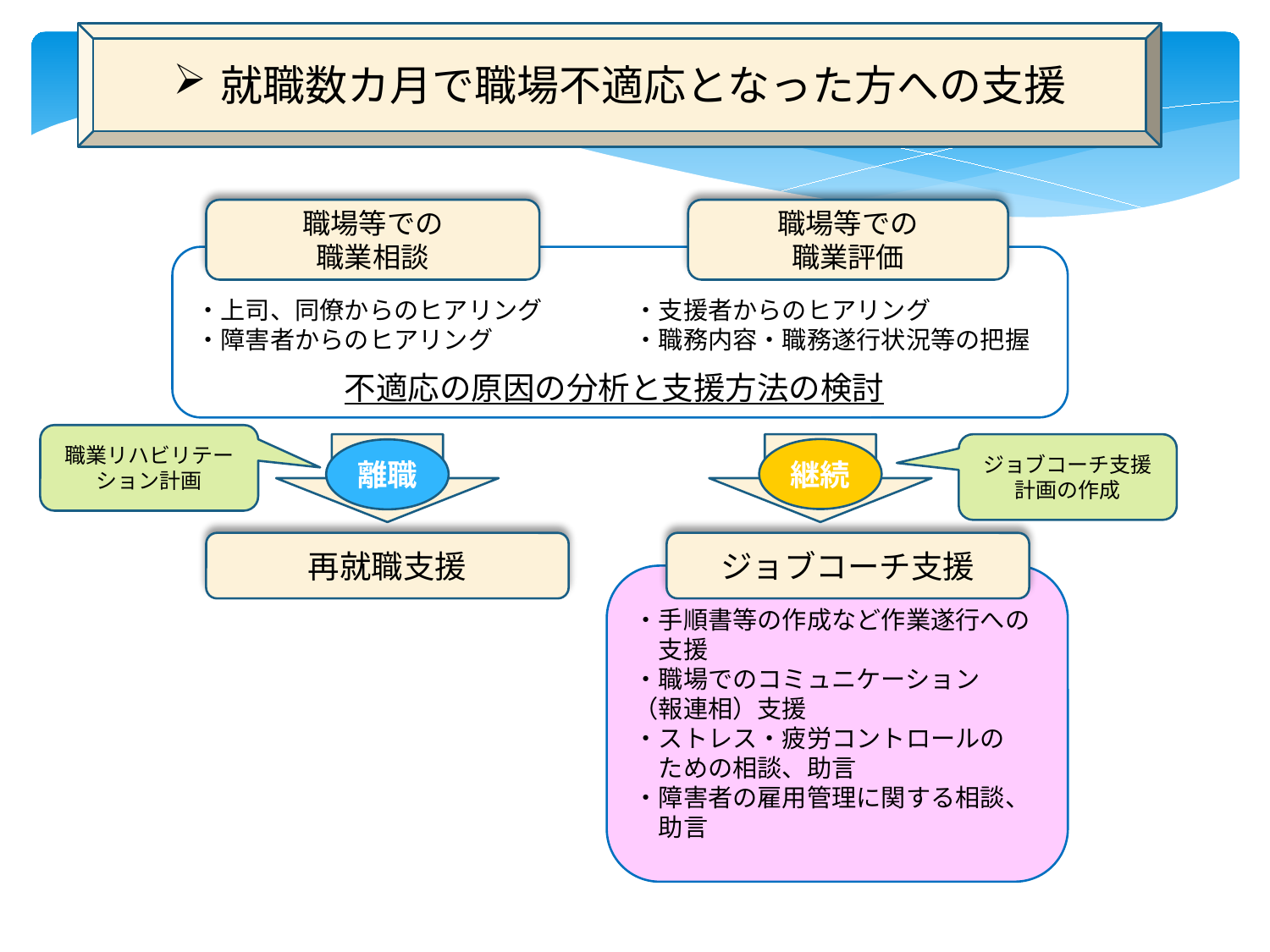

就職数カ月で職場不適応となった方への支援
職場等での
職業相談
職場等での
職業評価

・上司、同僚からのヒアリング
・障害者からのヒアリング
・支援者からのヒアリング
・職務内容・職務遂行状況等の把握
不適応の原因の分析と支援方法の検討
職業リハビリテーション計画

ジョブコーチ支援計画の作成
継続
離職
再就職支援
ジョブコーチ支援

・手順書等の作成など作業遂行への
　支援
・職場でのコミュニケーション
（報連相）支援
・ストレス・疲労コントロールの
　ための相談、助言
・障害者の雇用管理に関する相談、
　助言